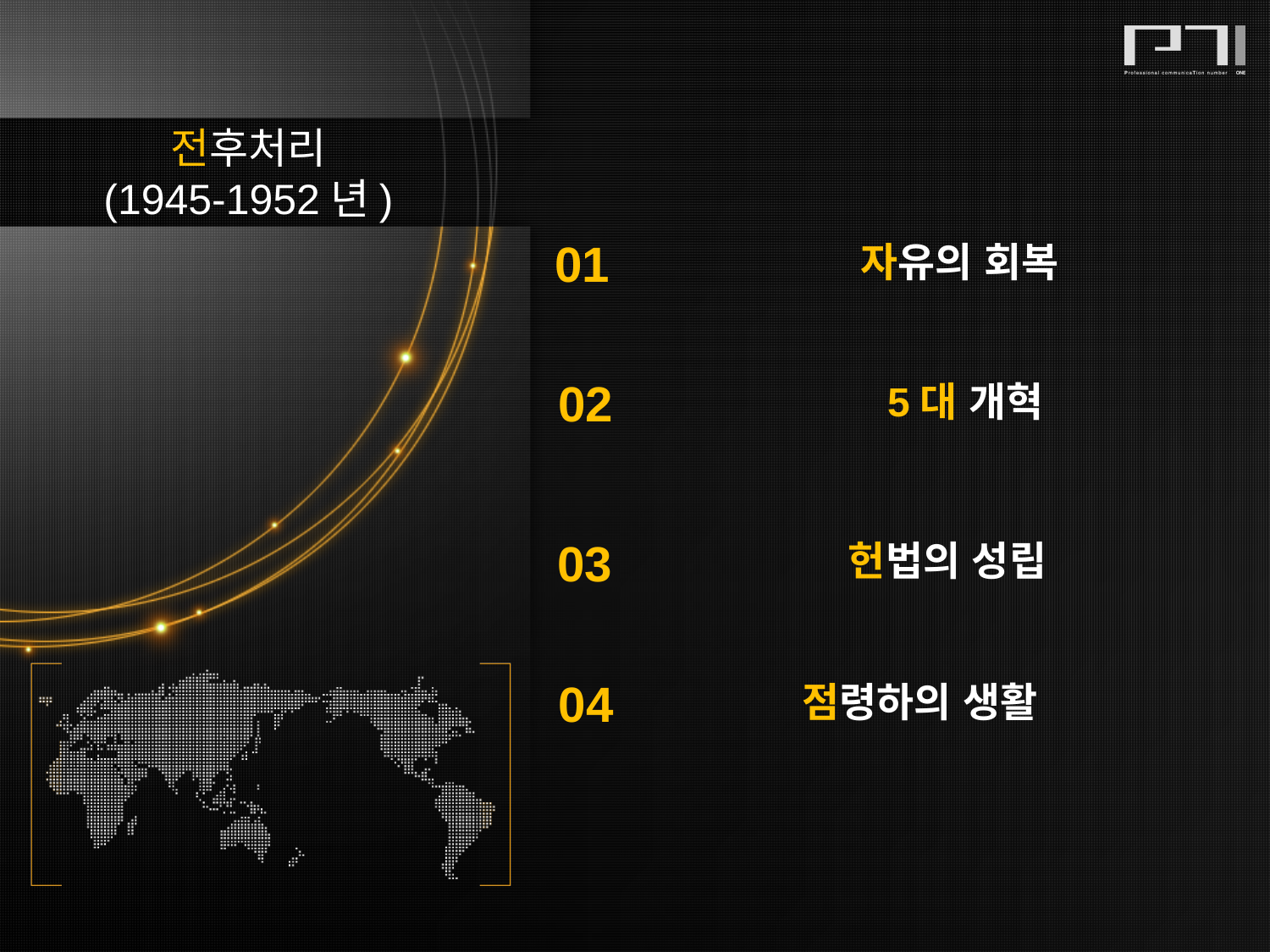

전후처리
(1945-1952년)
01

       자유의 회복
02
               5대 개혁
03
                헌법의 성립
04

        점령하의 생활